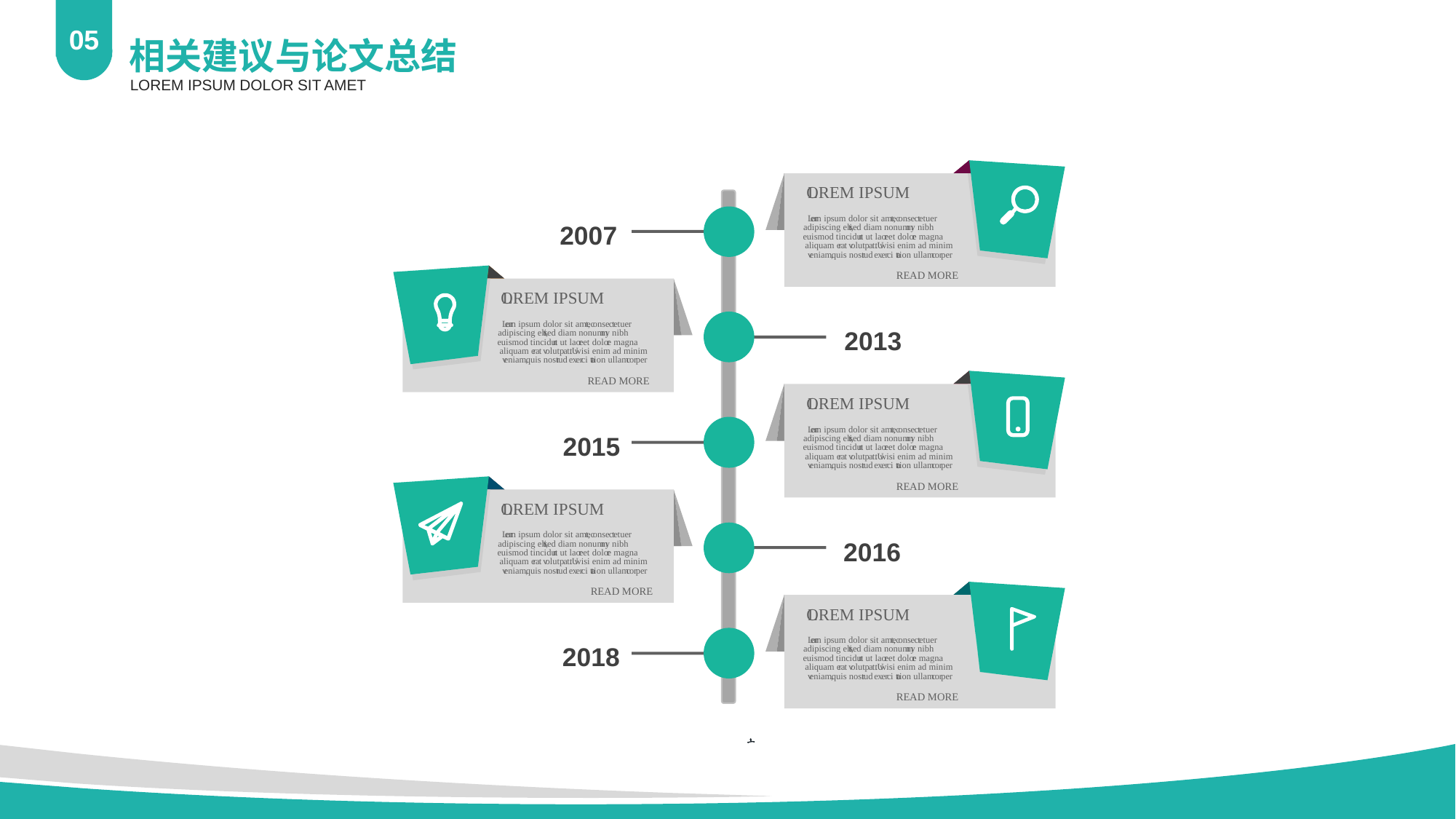

05
相关建议与论文总结
LOREM IPSUM DOLOR SIT AMET

L
OREM IPSUM

L
o
r
em ipsum dolor sit ame
t
,
c
onse
c
t
etuer

2007
adipiscing eli
t
,
 sed diam nonum
m
y nibh

euismod tincidu
n
t ut lao
r
eet dolo
r
e magna
aliquam e
r
a
t
v
olutp
a
t
.
U
t wisi enim ad minim
v
eniam
,
 quis nost
r
ud
e
x
e
r
ci t
a
tion ullam
c
o
r
per

READ MORE

L
OREM IPSUM

L
o
r
em ipsum dolor sit ame
t
,
c
onse
c
t
etuer
2013
adipiscing eli
t
,
 sed diam nonum
m
y nibh

euismod tincidu
n
t ut lao
r
eet dolo
r
e magna
aliquam e
r
a
t
v
olutp
a
t
.
U
t wisi enim ad minim
v
eniam
,
 quis nost
r
ud
e
x
e
r
ci t
a
tion ullam
c
o
r
per

READ MORE

L
OREM IPSUM

L
o
r
em ipsum dolor sit ame
t
,
c
onse
c
t
etuer

2015
adipiscing eli
t
,
 sed diam nonum
m
y nibh

euismod tincidu
n
t ut lao
r
eet dolo
r
e magna
aliquam e
r
a
t
v
olutp
a
t
.
U
t wisi enim ad minim
v
eniam
,
 quis nost
r
ud
e
x
e
r
ci t
a
tion ullam
c
o
r
per

READ MORE

L
OREM IPSUM

L
o
r
em ipsum dolor sit ame
t
,
c
onse
c
t
etuer

2016
adipiscing eli
t
,
 sed diam nonum
m
y nibh

euismod tincidu
n
t ut lao
r
eet dolo
r
e magna
aliquam e
r
a
t
v
olutp
a
t
.
U
t wisi enim ad minim
v
eniam
,
 quis nost
r
ud
e
x
e
r
ci t
a
tion ullam
c
o
r
per

READ MORE

L
OREM IPSUM

L
o
r
em ipsum dolor sit ame
t
,
c
onse
c
t
etuer
2018
adipiscing eli
t
,
 sed diam nonum
m
y nibh

euismod tincidu
n
t ut lao
r
eet dolo
r
e magna

aliquam e
r
a
t
v
olutp
a
t
.
U
t wisi enim ad minim
v
eniam
,
 quis nost
r
ud
e
x
e
r
ci t
a
tion ullam
c
o
r
per

READ MORE